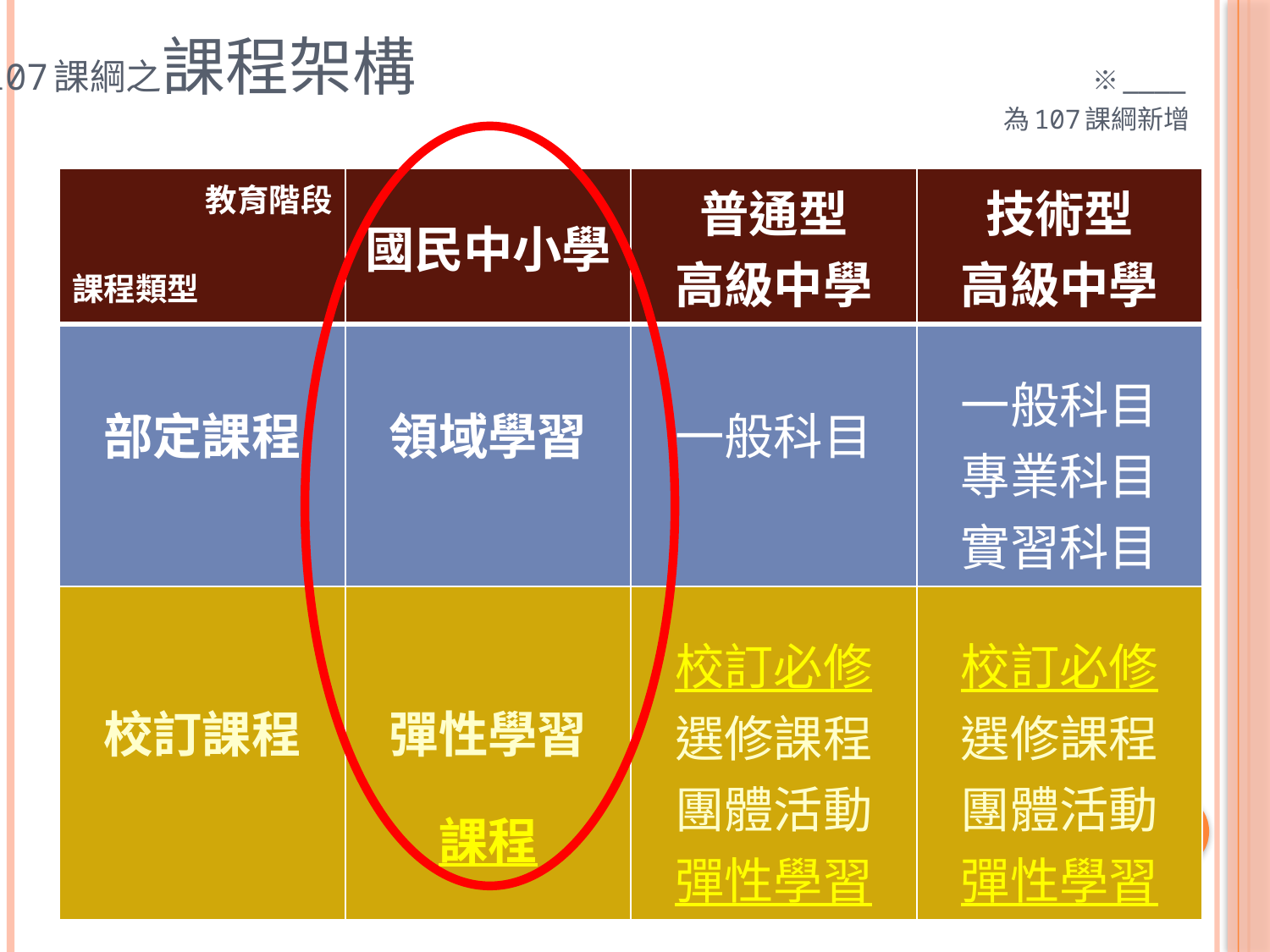

107課綱之課程架構                                                                                              ※____為107課綱新增

| 教育階段 課程類型 | 國民中小學 | 普通型 高級中學 | 技術型 高級中學 |
| --- | --- | --- | --- |
| 部定課程 | 領域學習 | 一般科目 | 一般科目 專業科目 實習科目 |
| 校訂課程 | 彈性學習 課程 | 校訂必修 選修課程 團體活動 彈性學習 | 校訂必修 選修課程 團體活動 彈性學習 |